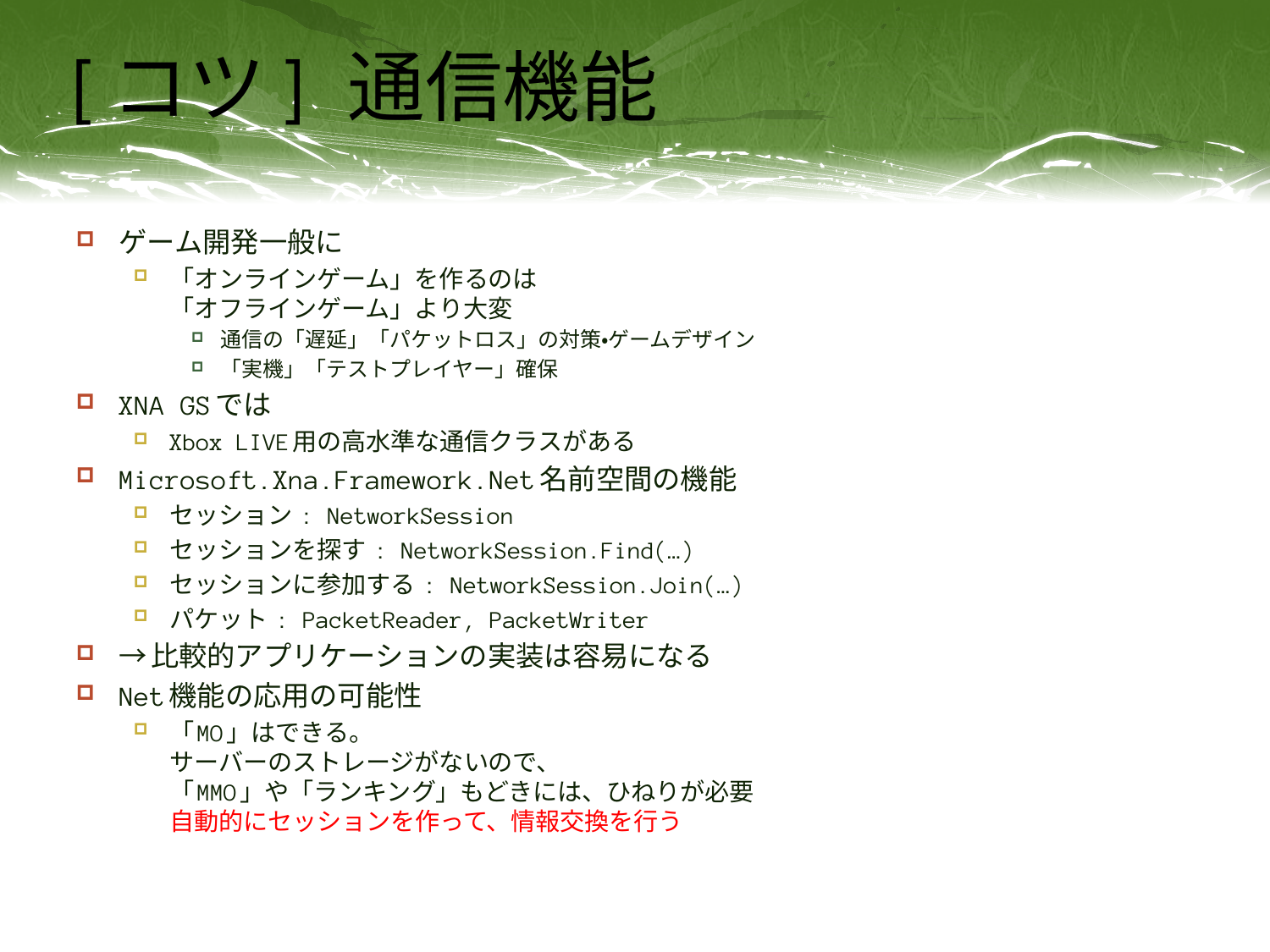

# [コツ] 通信機能
ゲーム開発一般に
「オンラインゲーム」を作るのは
「オフラインゲーム」より大変
通信の「遅延」「パケットロス」の対策・ゲームデザイン
「実機」「テストプレイヤー」確保
XNA GSでは
Xbox LIVE用の高水準な通信クラスがある
Microsoft.Xna.Framework.Net名前空間の機能
セッション : NetworkSession
セッションを探す : NetworkSession.Find(…)
セッションに参加する : NetworkSession.Join(…)
パケット : PacketReader, PacketWriter
→比較的アプリケーションの実装は容易になる
Net機能の応用の可能性
「MO」はできる。
サーバーのストレージがないので、
「MMO」や「ランキング」もどきには、ひねりが必要
自動的にセッションを作って、情報交換を行う